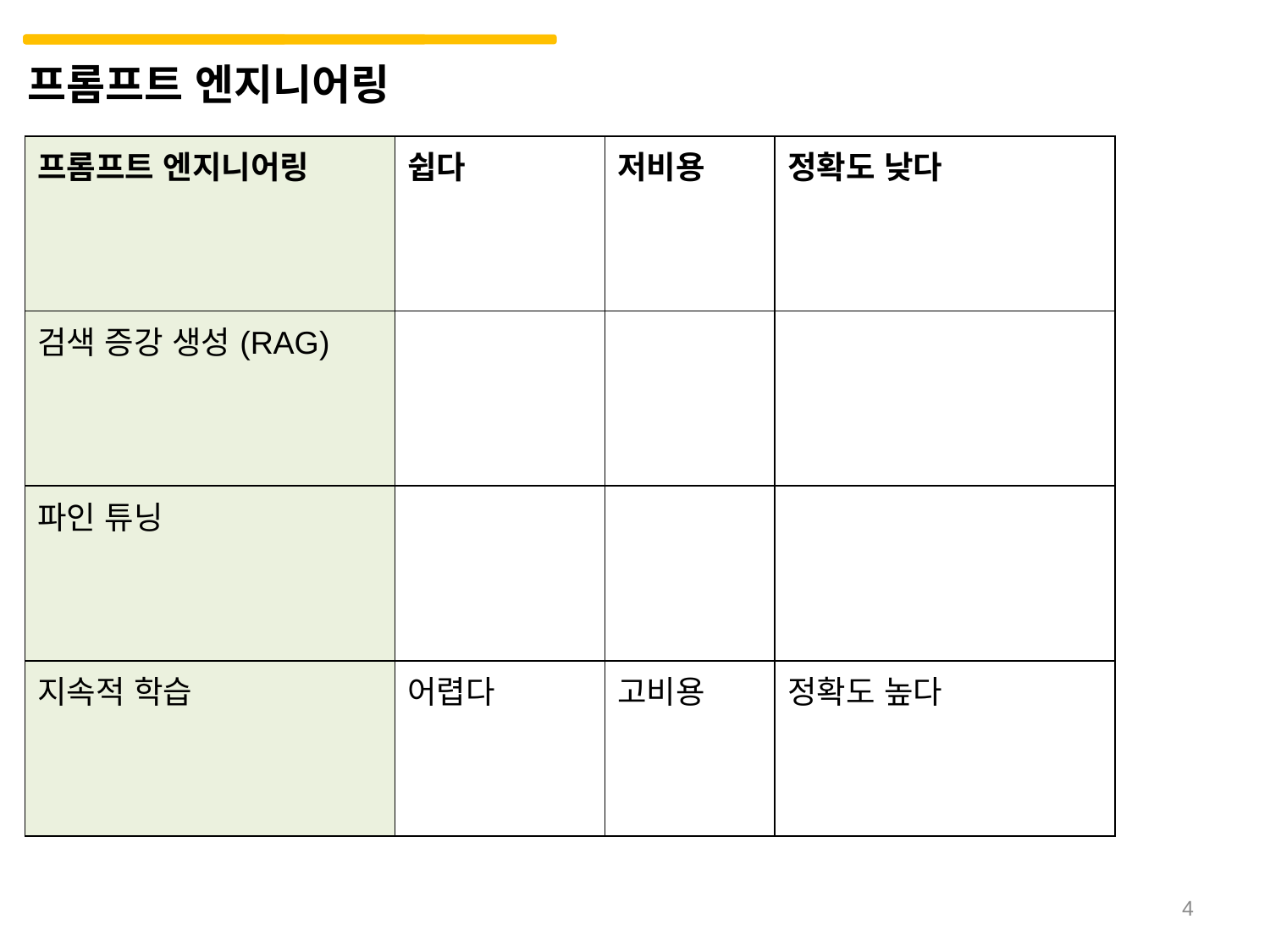

프롬프트 엔지니어링
| 프롬프트 엔지니어링 | 쉽다 | 저비용 | 정확도 낮다 |
| --- | --- | --- | --- |
| 검색 증강 생성(RAG) |  |  |  |
| 파인 튜닝 |  |  |  |
| 지속적 학습 | 어렵다 | 고비용 | 정확도 높다 |
4